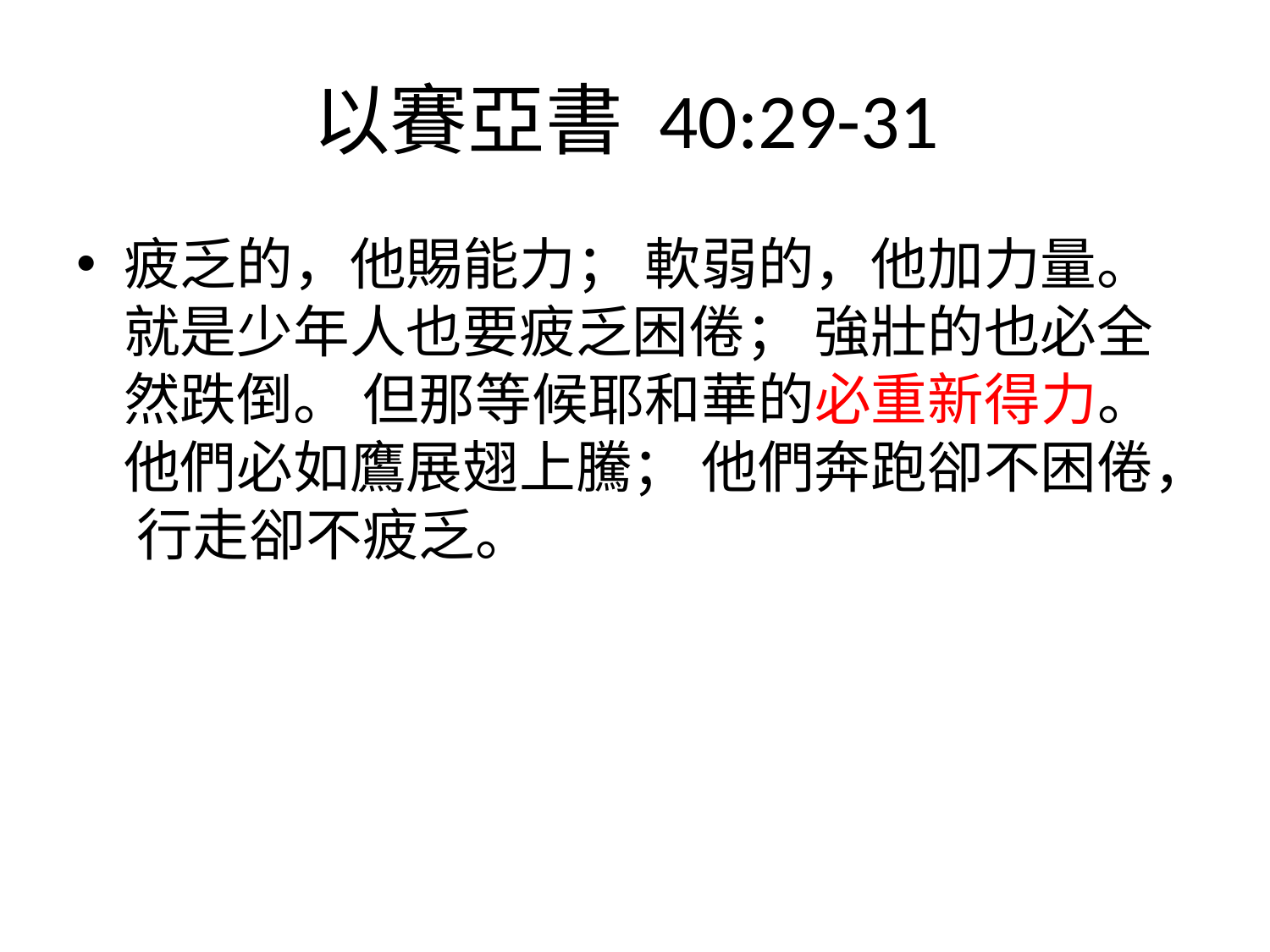

# 以賽亞書‬ ‭40:29-31‬ ‭
疲乏的，他賜能力； 軟弱的，他加力量。 就是少年人也要疲乏困倦； 強壯的也必全然跌倒。 但那等候耶和華的必重新得力。 他們必如鷹展翅上騰； 他們奔跑卻不困倦， 行走卻不疲乏。